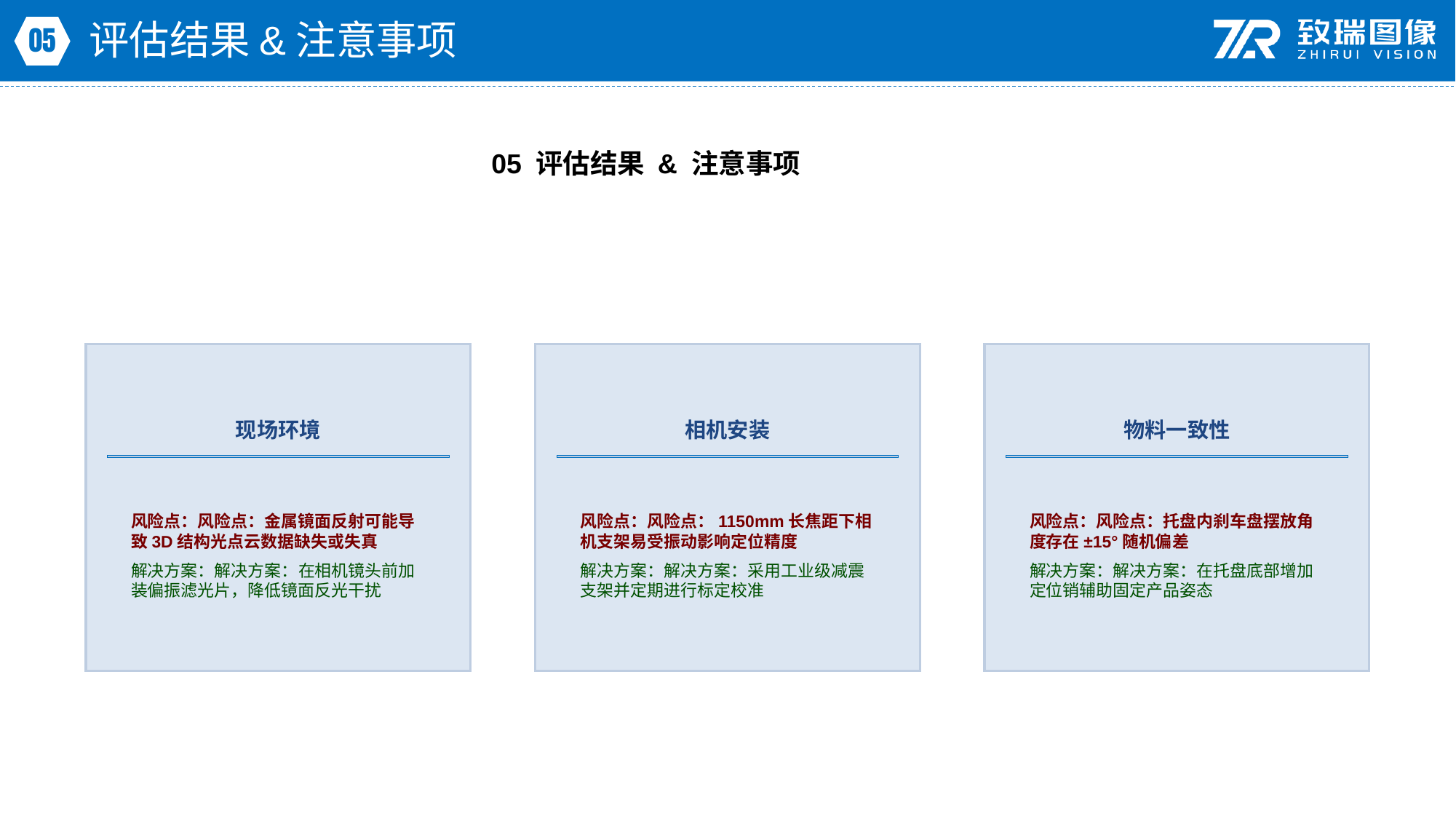

评估结果&注意事项
05

05 评估结果 & 注意事项

现场环境

相机安装

物料一致性

风险点：风险点：金属镜面反射可能导致3D结构光点云数据缺失或失真
解决方案：解决方案：在相机镜头前加装偏振滤光片，降低镜面反光干扰

风险点：风险点：1150mm长焦距下相机支架易受振动影响定位精度
解决方案：解决方案：采用工业级减震支架并定期进行标定校准

风险点：风险点：托盘内刹车盘摆放角度存在±15°随机偏差
解决方案：解决方案：在托盘底部增加定位销辅助固定产品姿态